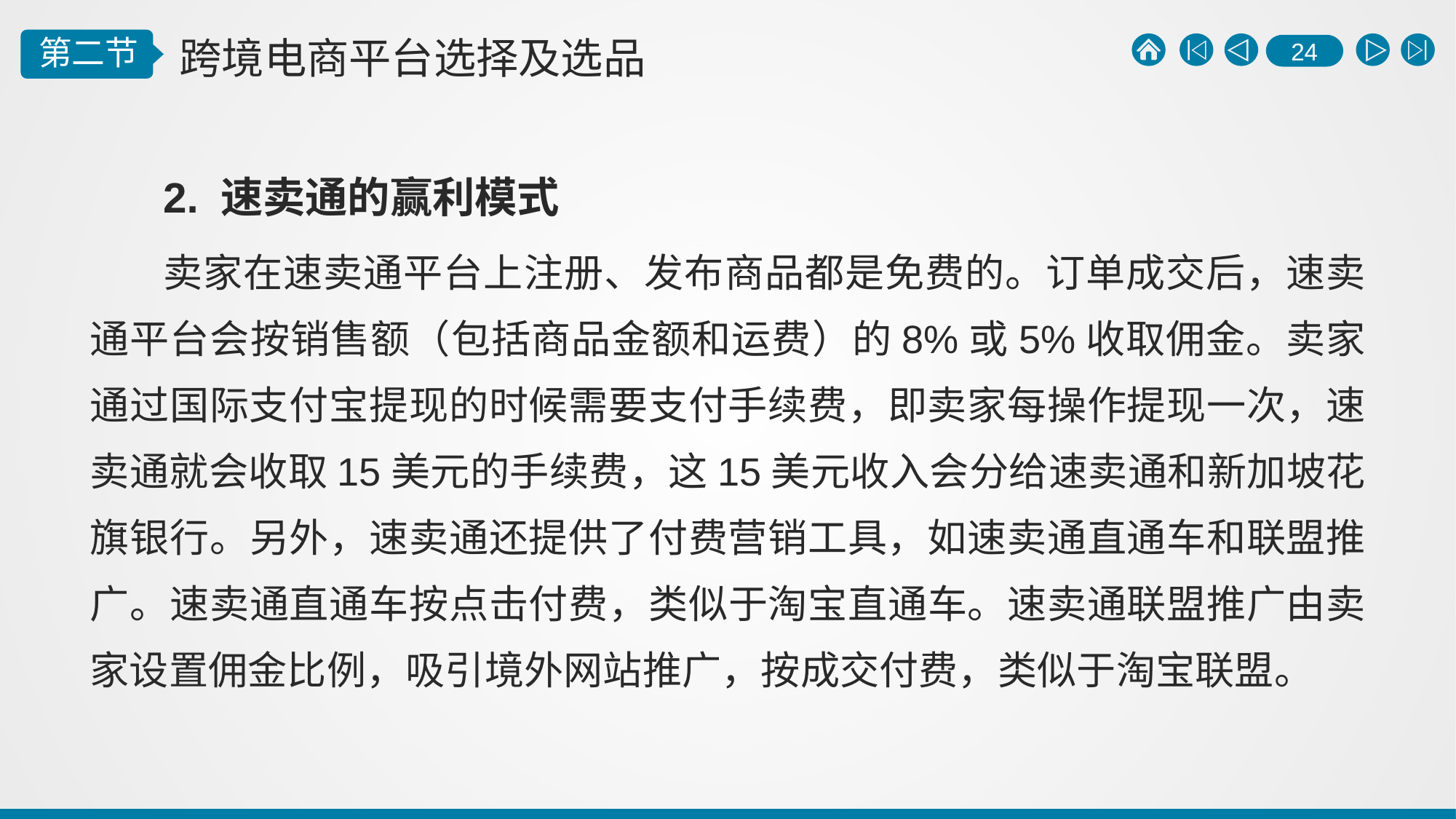

2. 速卖通的赢利模式
卖家在速卖通平台上注册、发布商品都是免费的。订单成交后，速卖通平台会按销售额（包括商品金额和运费）的8%或5%收取佣金。卖家通过国际支付宝提现的时候需要支付手续费，即卖家每操作提现一次，速卖通就会收取15美元的手续费，这15美元收入会分给速卖通和新加坡花旗银行。另外，速卖通还提供了付费营销工具，如速卖通直通车和联盟推广。速卖通直通车按点击付费，类似于淘宝直通车。速卖通联盟推广由卖家设置佣金比例，吸引境外网站推广，按成交付费，类似于淘宝联盟。